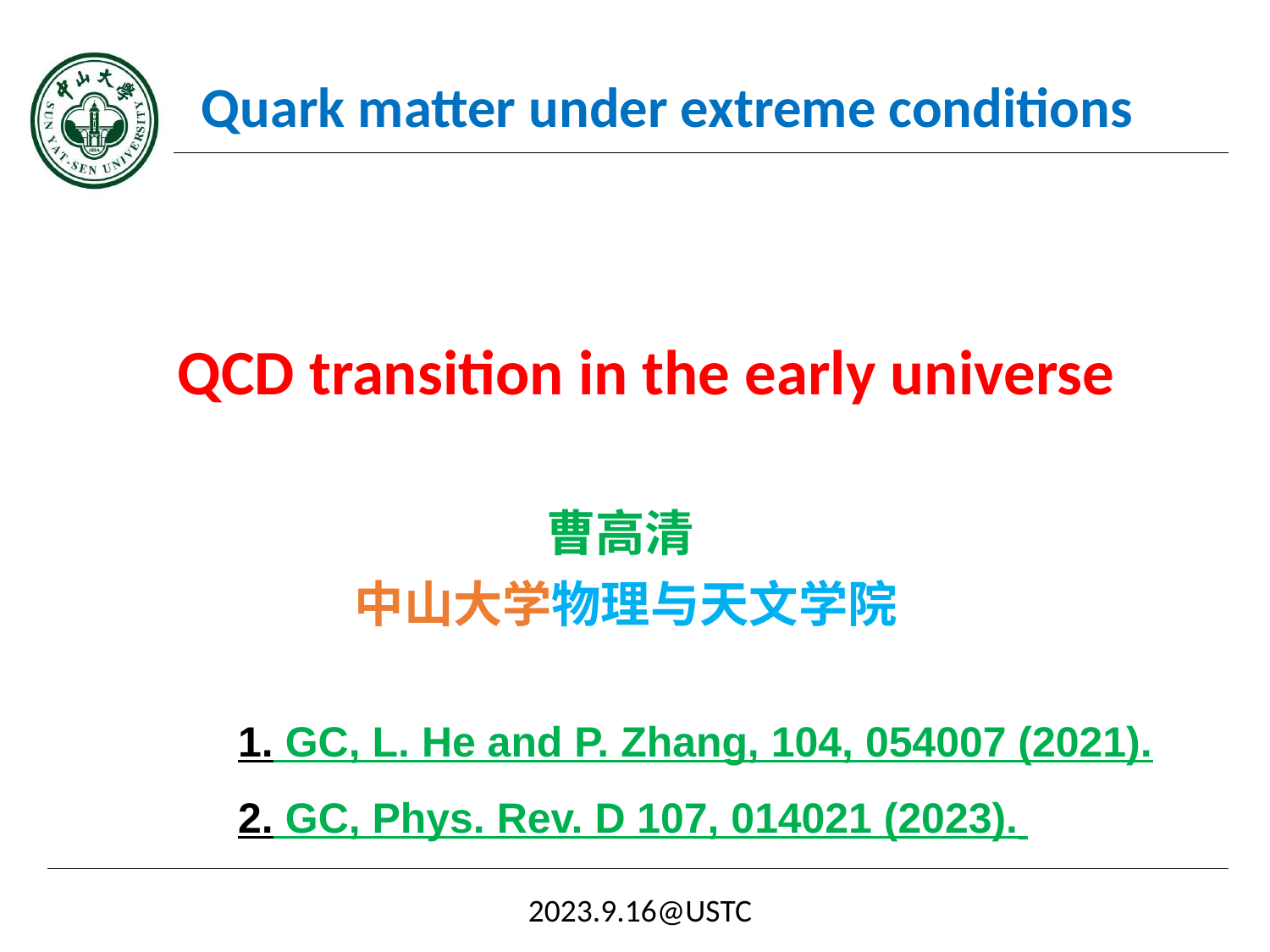

Quark matter under extreme conditions
QCD transition in the early universe
曹高清
中山大学物理与天文学院
1. GC, L. He and P. Zhang, 104, 054007 (2021).
2. GC, Phys. Rev. D 107, 014021 (2023).
2023.9.16@USTC